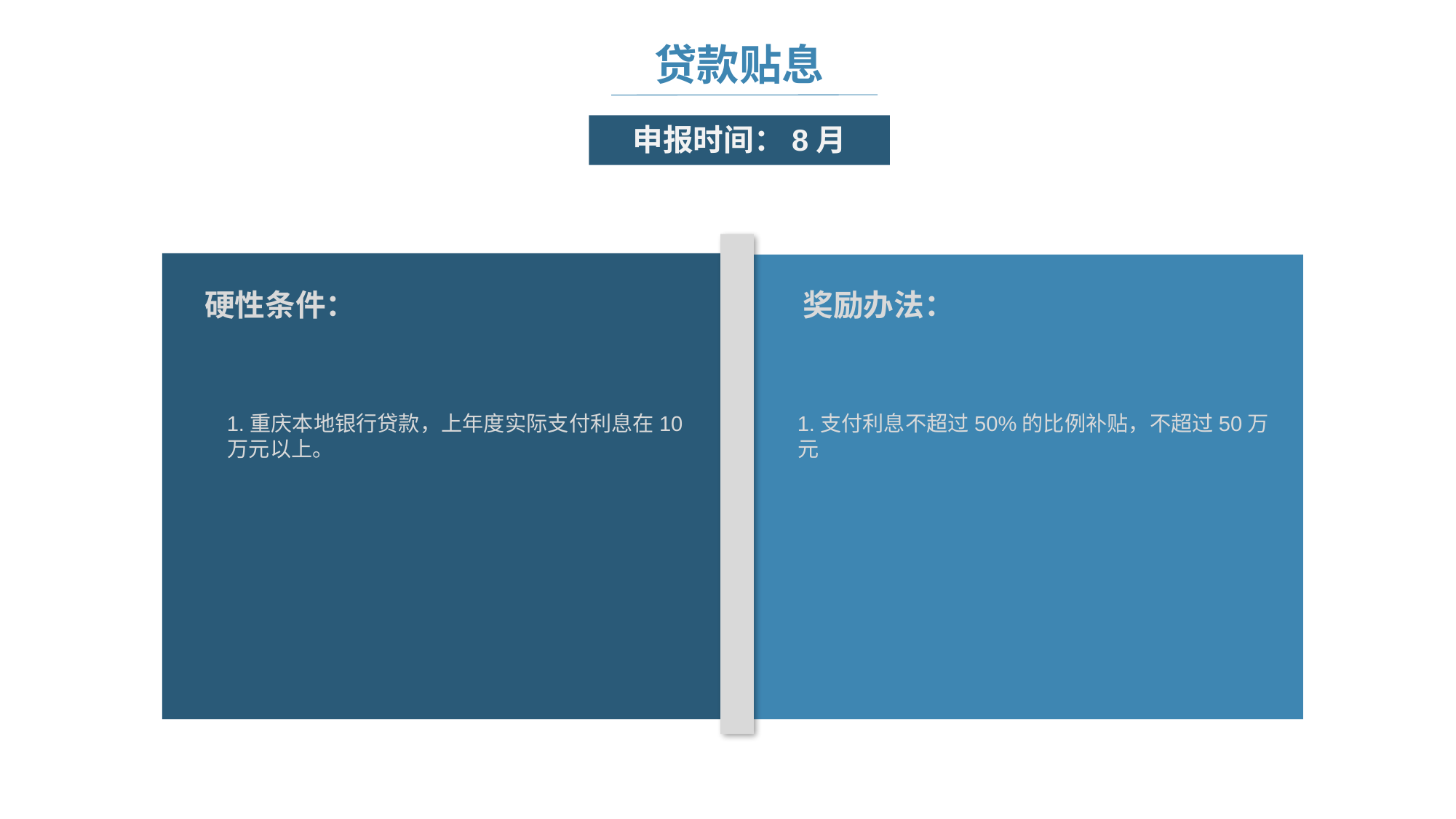

贷款贴息
申报时间：8月

硬性条件：
奖励办法：
         1.重庆本地银行贷款，上年度实际支付利息在10万元以上。
         1.支付利息不超过50%的比例补贴，不超过50万元